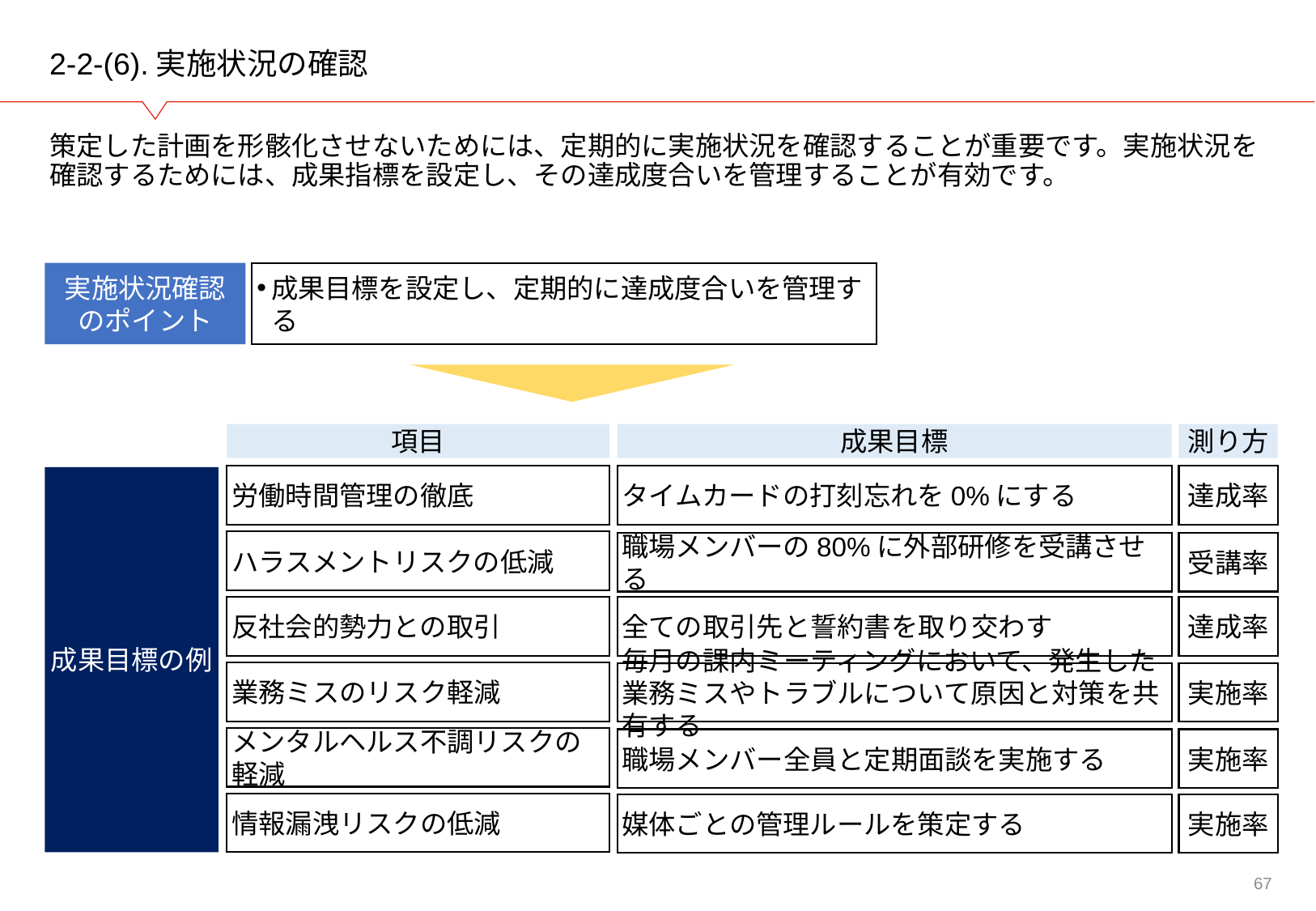

# 2-2-(6).実施状況の確認
策定した計画を形骸化させないためには、定期的に実施状況を確認することが重要です。実施状況を確認するためには、成果指標を設定し、その達成度合いを管理することが有効です。
実施状況確認
のポイント
成果目標を設定し、定期的に達成度合いを管理する

項目
成果目標
測り方
労働時間管理の徹底
タイムカードの打刻忘れを0%にする
達成率
成果目標の例
ハラスメントリスクの低減
職場メンバーの80%に外部研修を受講させる
受講率
反社会的勢力との取引
全ての取引先と誓約書を取り交わす
達成率
業務ミスのリスク軽減
毎月の課内ミーティングにおいて、発生した業務ミスやトラブルについて原因と対策を共有する
実施率
メンタルヘルス不調リスクの軽減
職場メンバー全員と定期面談を実施する
実施率
情報漏洩リスクの低減
媒体ごとの管理ルールを策定する
実施率